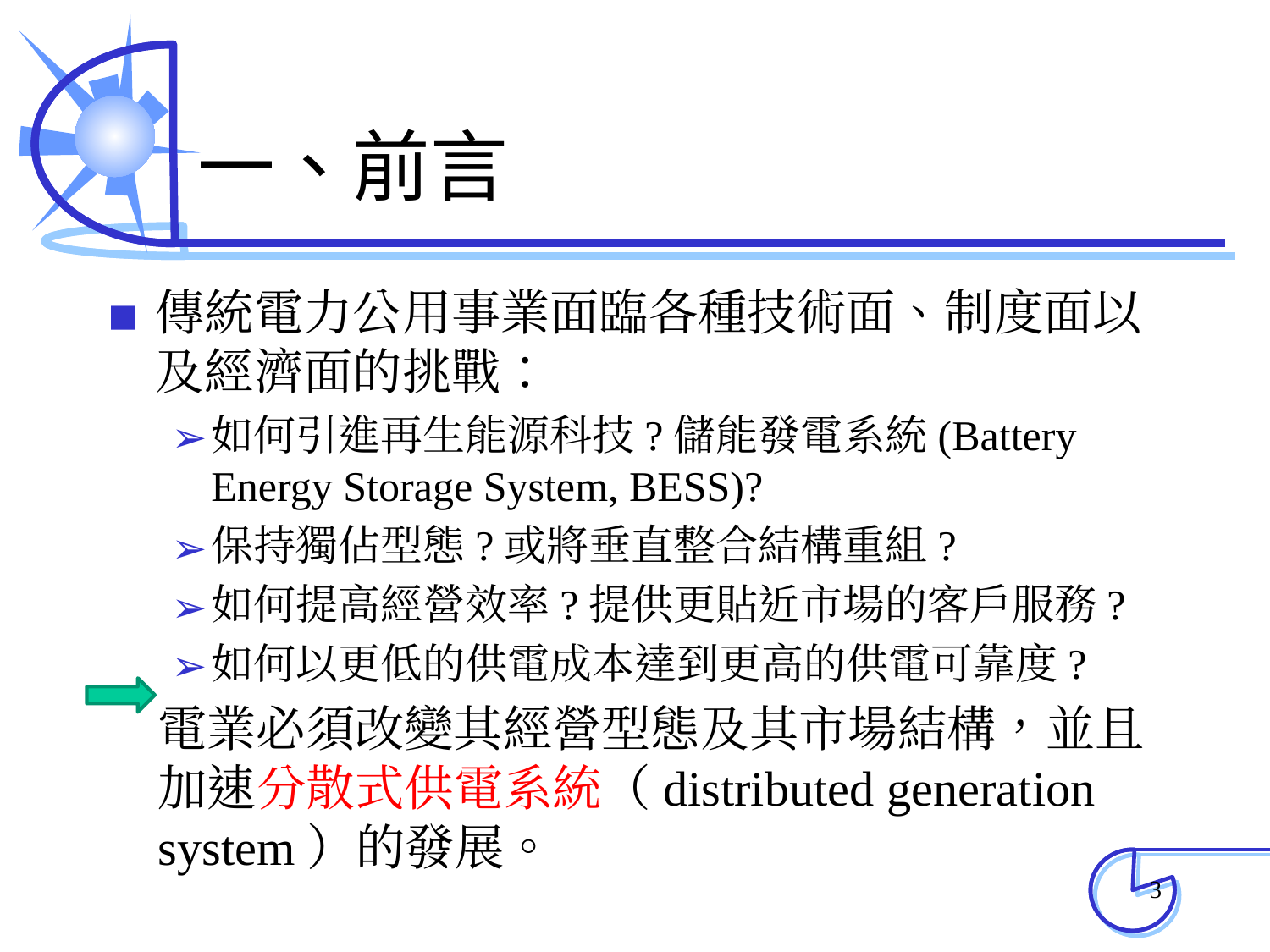

# 一、前言
傳統電力公用事業面臨各種技術面、制度面以及經濟面的挑戰：
如何引進再生能源科技?儲能發電系統(Battery Energy Storage System, BESS)?
保持獨佔型態?或將垂直整合結構重組?
如何提高經營效率?提供更貼近市場的客戶服務?
如何以更低的供電成本達到更高的供電可靠度?
電業必須改變其經營型態及其市場結構，並且加速分散式供電系統（distributed generation system）的發展。

3